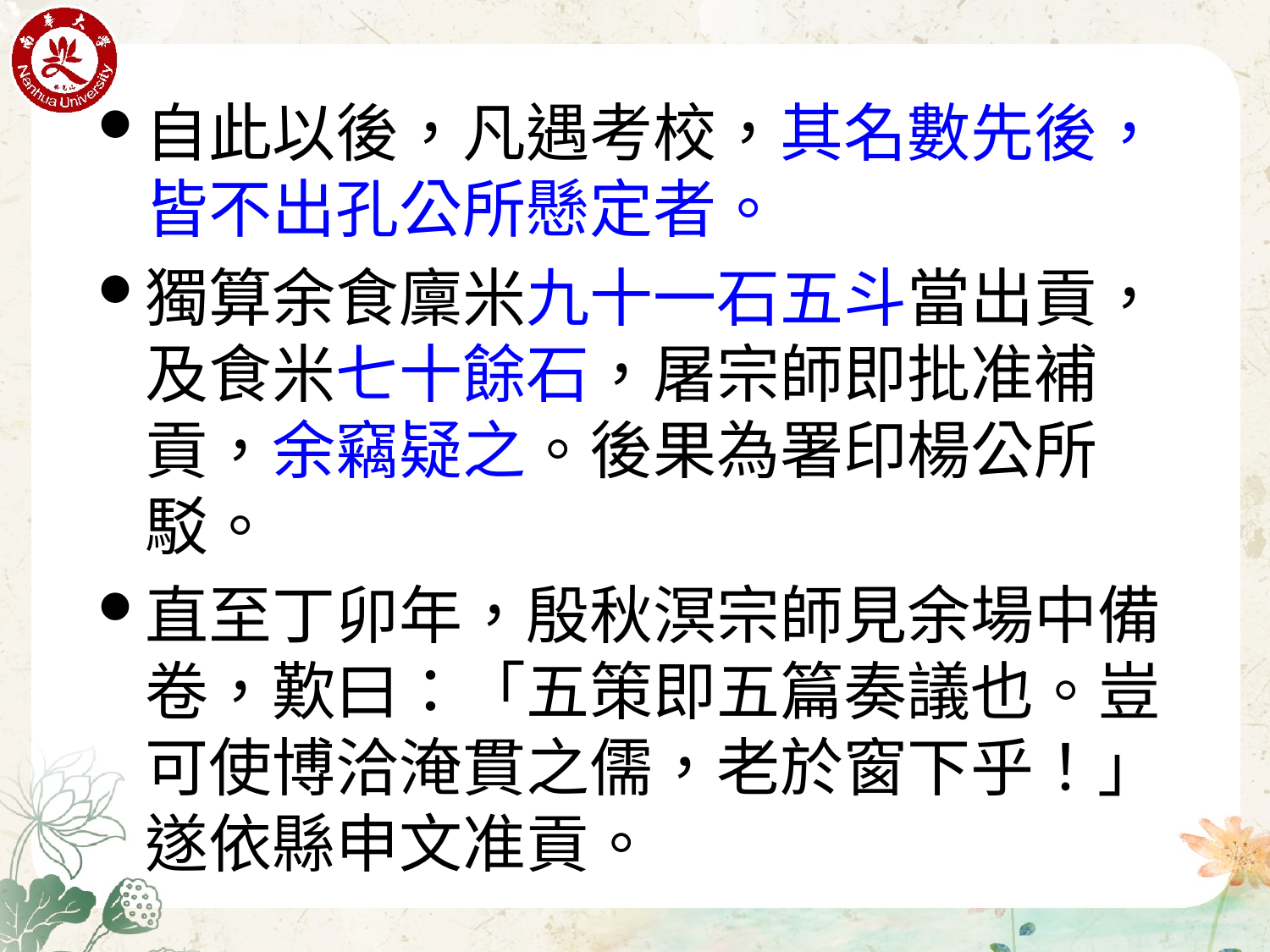

自此以後，凡遇考校，其名數先後，皆不出孔公所懸定者。
獨算余食廩米九十一石五斗當出貢，及食米七十餘石，屠宗師即批准補貢，余竊疑之。後果為署印楊公所駁。
直至丁卯年，殷秋溟宗師見余場中備卷，歎曰：「五策即五篇奏議也。豈可使博洽淹貫之儒，老於窗下乎！」遂依縣申文准貢。